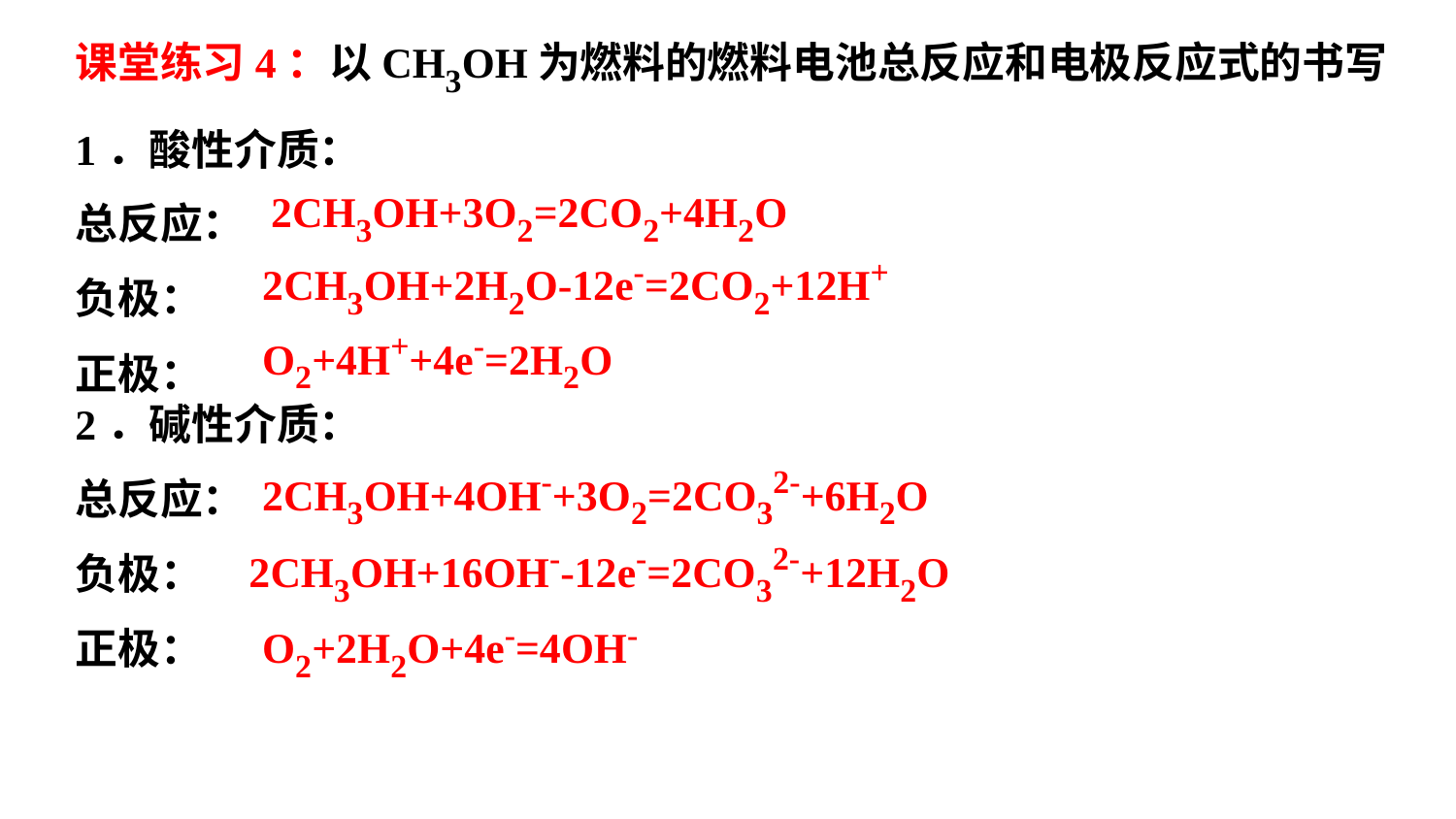

课堂练习4：以CH3OH为燃料的燃料电池总反应和电极反应式的书写
1．酸性介质：
总反应：
负极：
正极：
2．碱性介质：
总反应：
负极：
正极：
2CH3OH+3O2=2CO2+4H2O
2CH3OH+2H2O-12e-=2CO2+12H+
O2+4H++4e-=2H2O
2CH3OH+4OH-+3O2=2CO32-+6H2O
2CH3OH+16OH--12e-=2CO32-+12H2O
O2+2H2O+4e-=4OH-